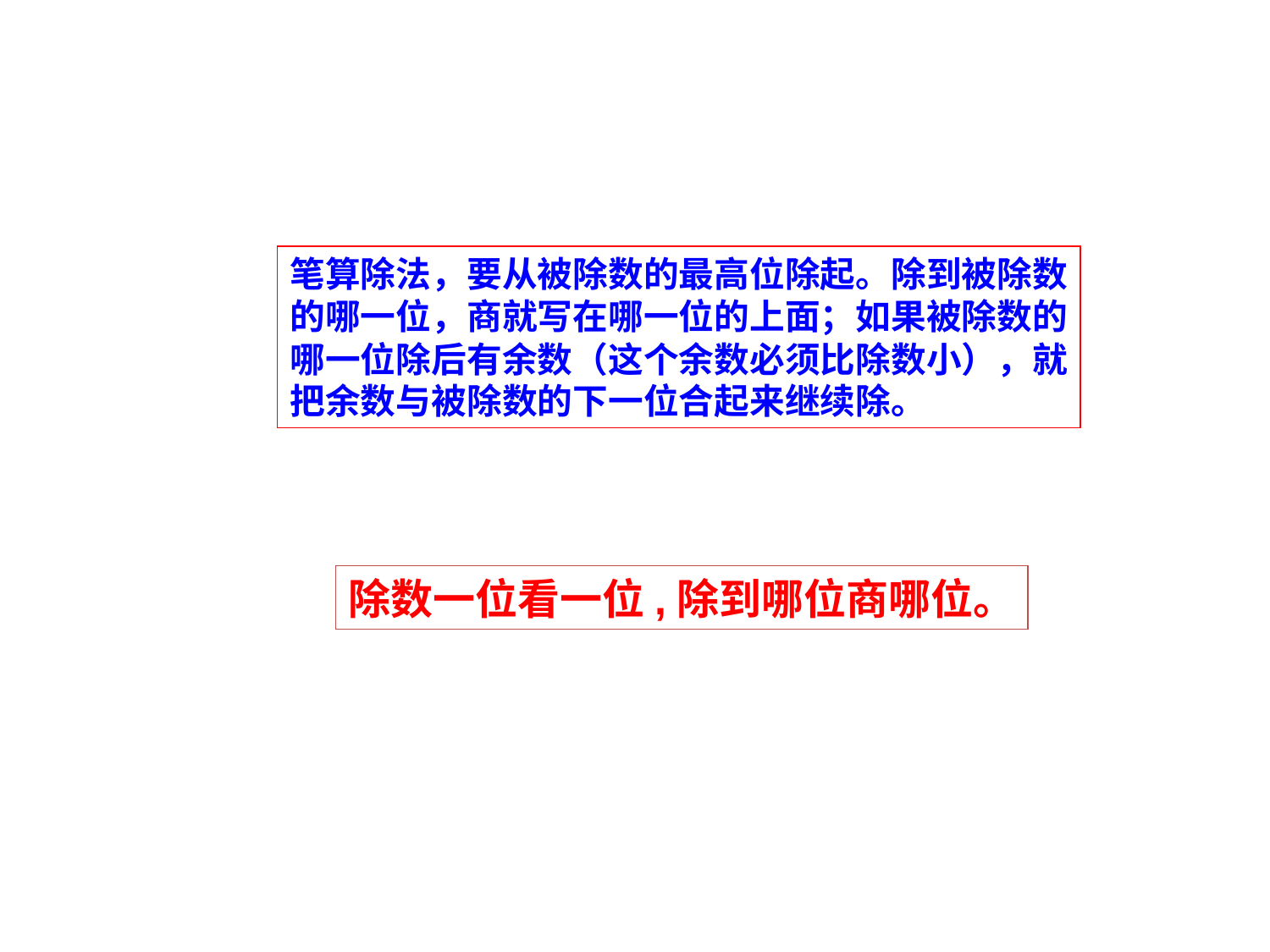

笔算除法，要从被除数的最高位除起。除到被除数
的哪一位，商就写在哪一位的上面；如果被除数的
哪一位除后有余数（这个余数必须比除数小），就
把余数与被除数的下一位合起来继续除。

除数一位看一位,除到哪位商哪位。